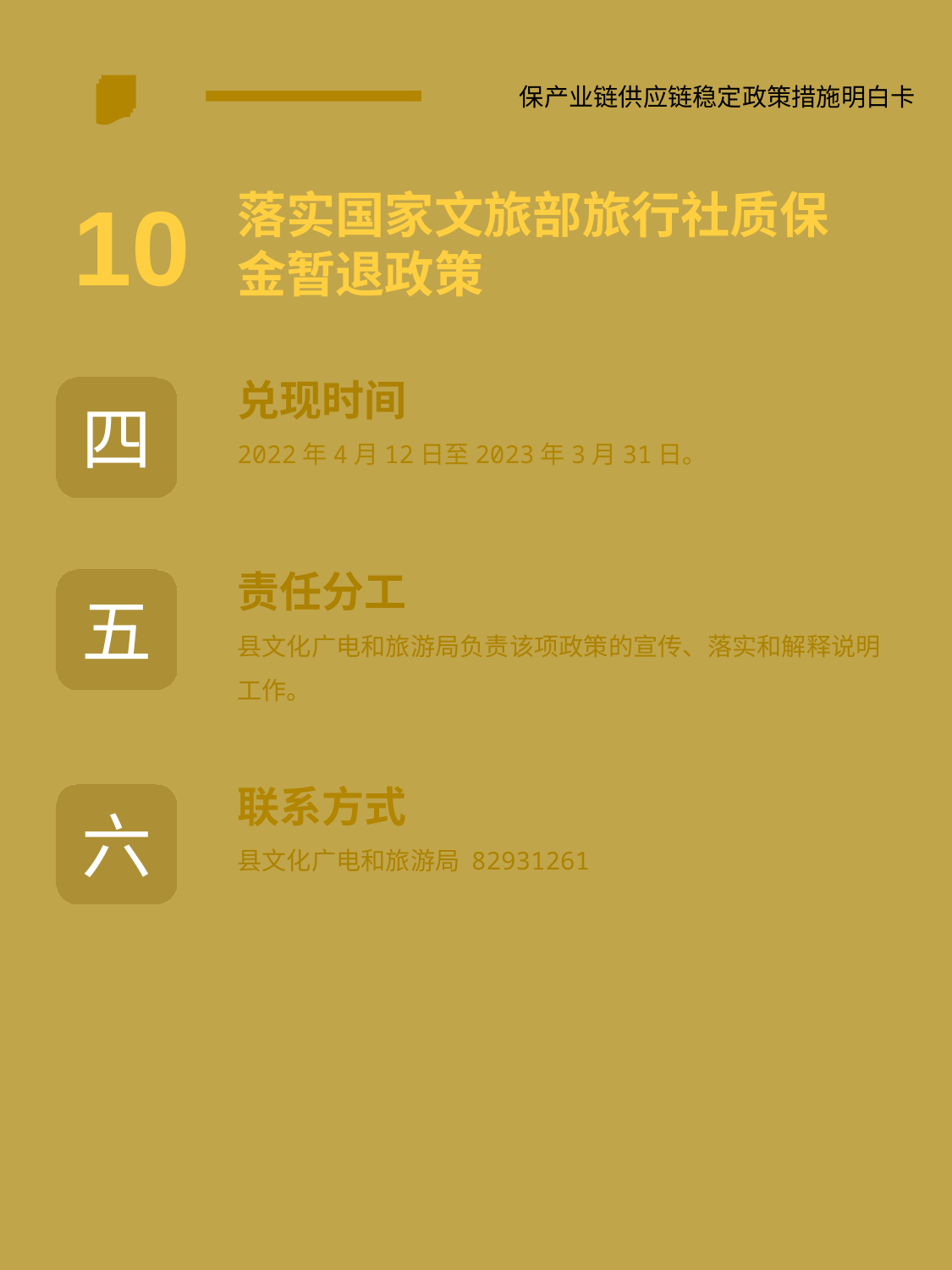

保产业链供应链稳定政策措施明白卡

10
落实国家文旅部旅行社质保金暂退政策
兑现时间
2022年4月12日至2023年3月31日。
四
责任分工
县文化广电和旅游局负责该项政策的宣传、落实和解释说明工作。

五
联系方式
县文化广电和旅游局 82931261
六